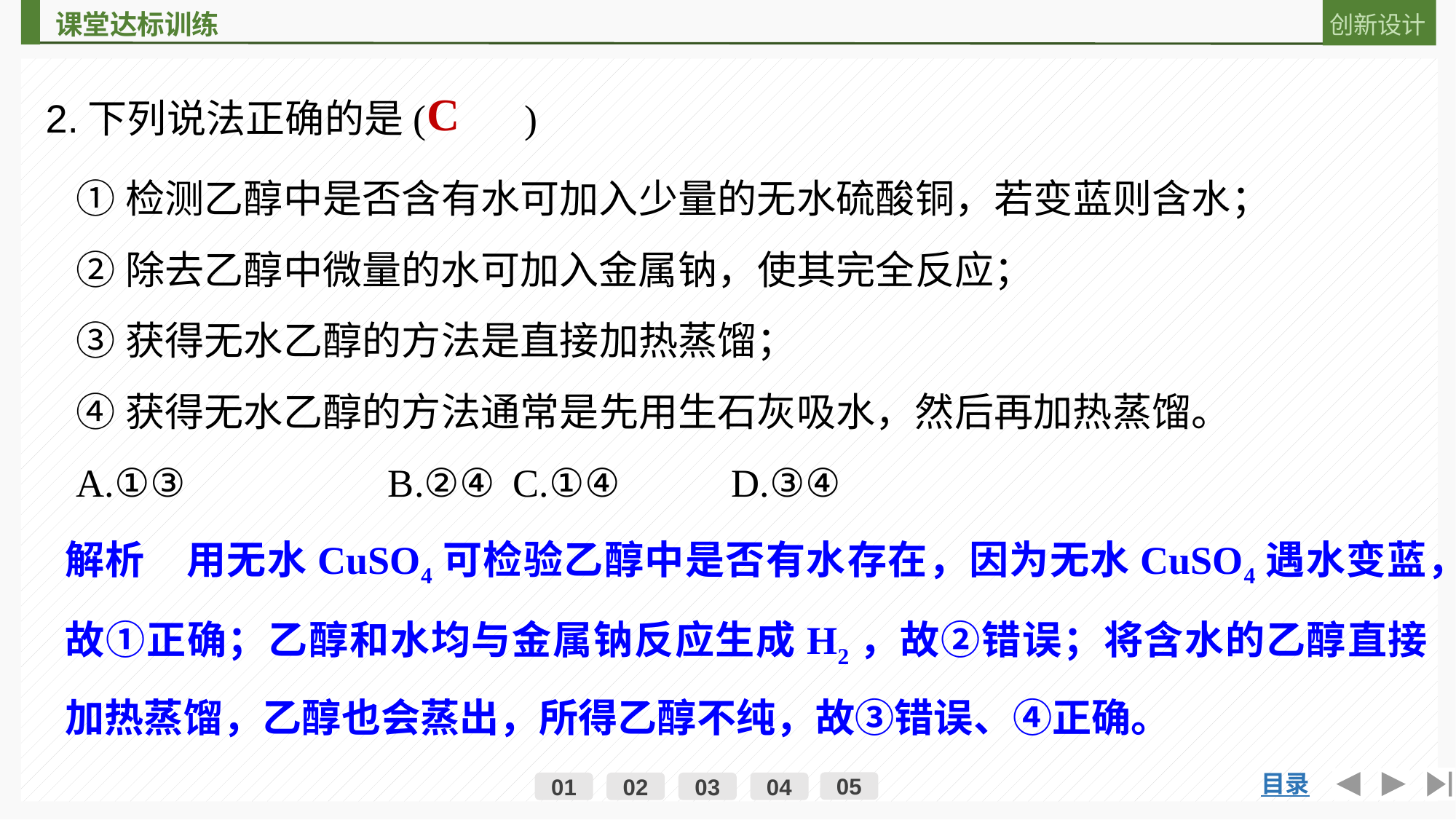

2.下列说法正确的是(　　)
C
①检测乙醇中是否含有水可加入少量的无水硫酸铜，若变蓝则含水；
②除去乙醇中微量的水可加入金属钠，使其完全反应；
③获得无水乙醇的方法是直接加热蒸馏；
④获得无水乙醇的方法通常是先用生石灰吸水，然后再加热蒸馏。
A.①③  	B.②④	C.①④  	D.③④
解析　用无水CuSO4可检验乙醇中是否有水存在，因为无水CuSO4遇水变蓝，故①正确；乙醇和水均与金属钠反应生成H2，故②错误；将含水的乙醇直接加热蒸馏，乙醇也会蒸出，所得乙醇不纯，故③错误、④正确。